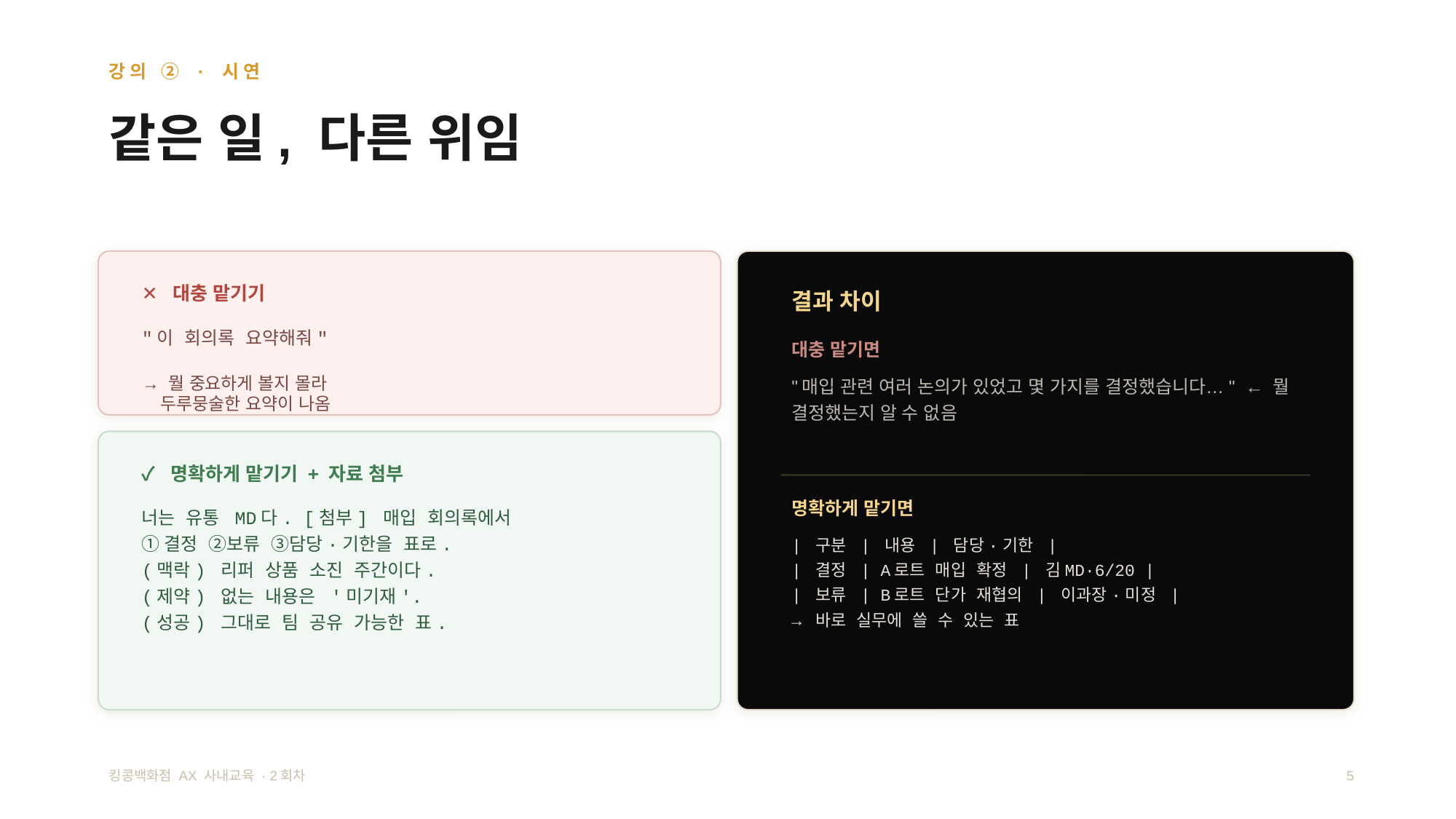

강의 ② · 시연
같은 일, 다른 위임

✕  대충 맡기기
결과 차이
"이 회의록 요약해줘"
대충 맡기면
→ 뭘 중요하게 볼지 몰라
   두루뭉술한 요약이 나옴
"매입 관련 여러 논의가 있었고 몇 가지를 결정했습니다…"  ← 뭘 결정했는지 알 수 없음

✓  명확하게 맡기기 + 자료 첨부

명확하게 맡기면
너는 유통 MD다. [첨부] 매입 회의록에서
①결정 ②보류 ③담당·기한을 표로.
(맥락) 리퍼 상품 소진 주간이다.
(제약) 없는 내용은 '미기재'.
(성공) 그대로 팀 공유 가능한 표.
| 구분 | 내용 | 담당·기한 |
| 결정 | A로트 매입 확정 | 김MD·6/20 |
| 보류 | B로트 단가 재협의 | 이과장·미정 |
→ 바로 실무에 쓸 수 있는 표
킹콩백화점 AX 사내교육 · 2회차
5